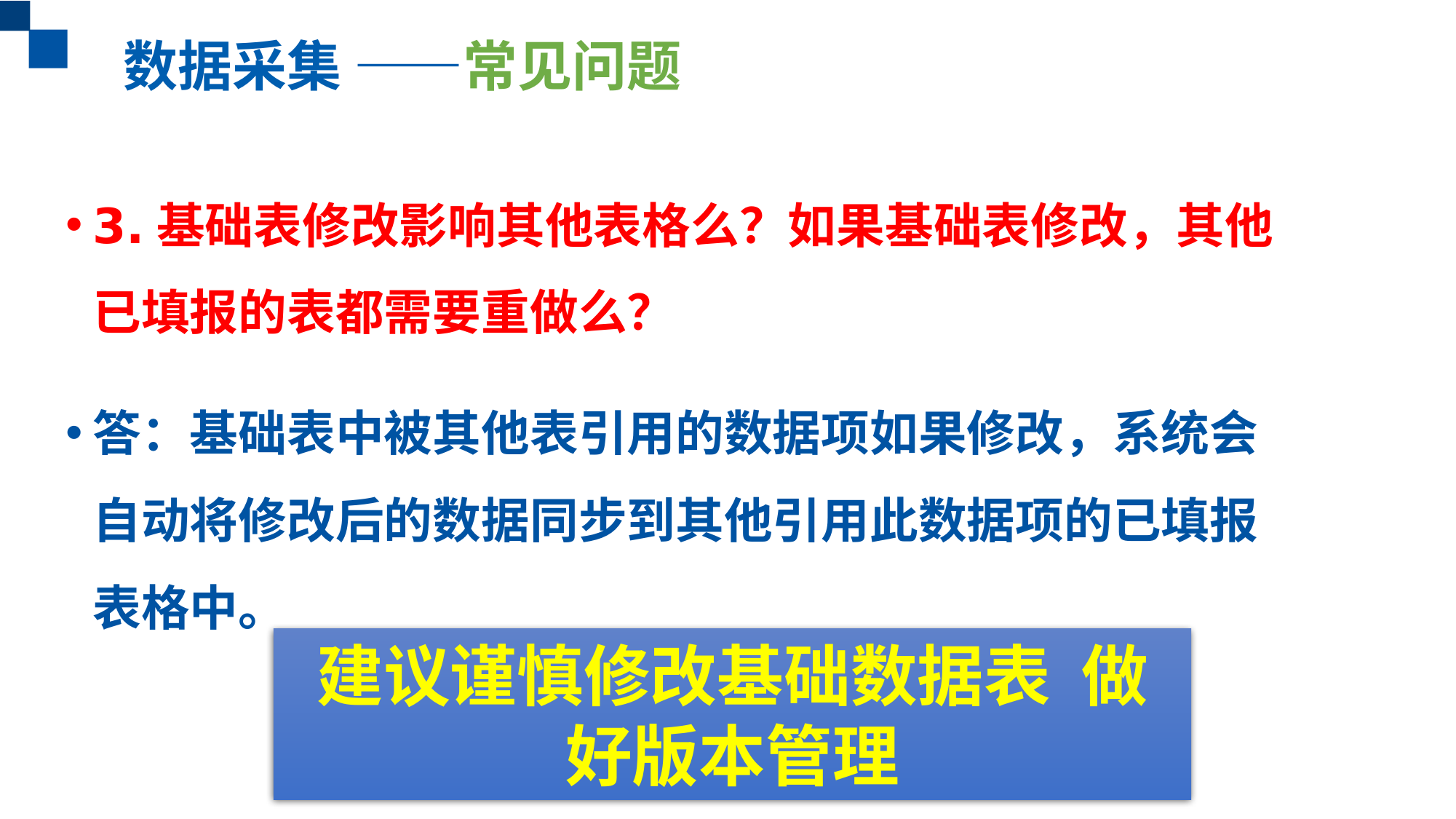

数据采集 ——常见问题

3.基础表修改影响其他表格么？如果基础表修改，其他已填报的表都需要重做么？
答：基础表中被其他表引用的数据项如果修改，系统会自动将修改后的数据同步到其他引用此数据项的已填报表格中。

建议谨慎修改基础数据表  做好版本管理